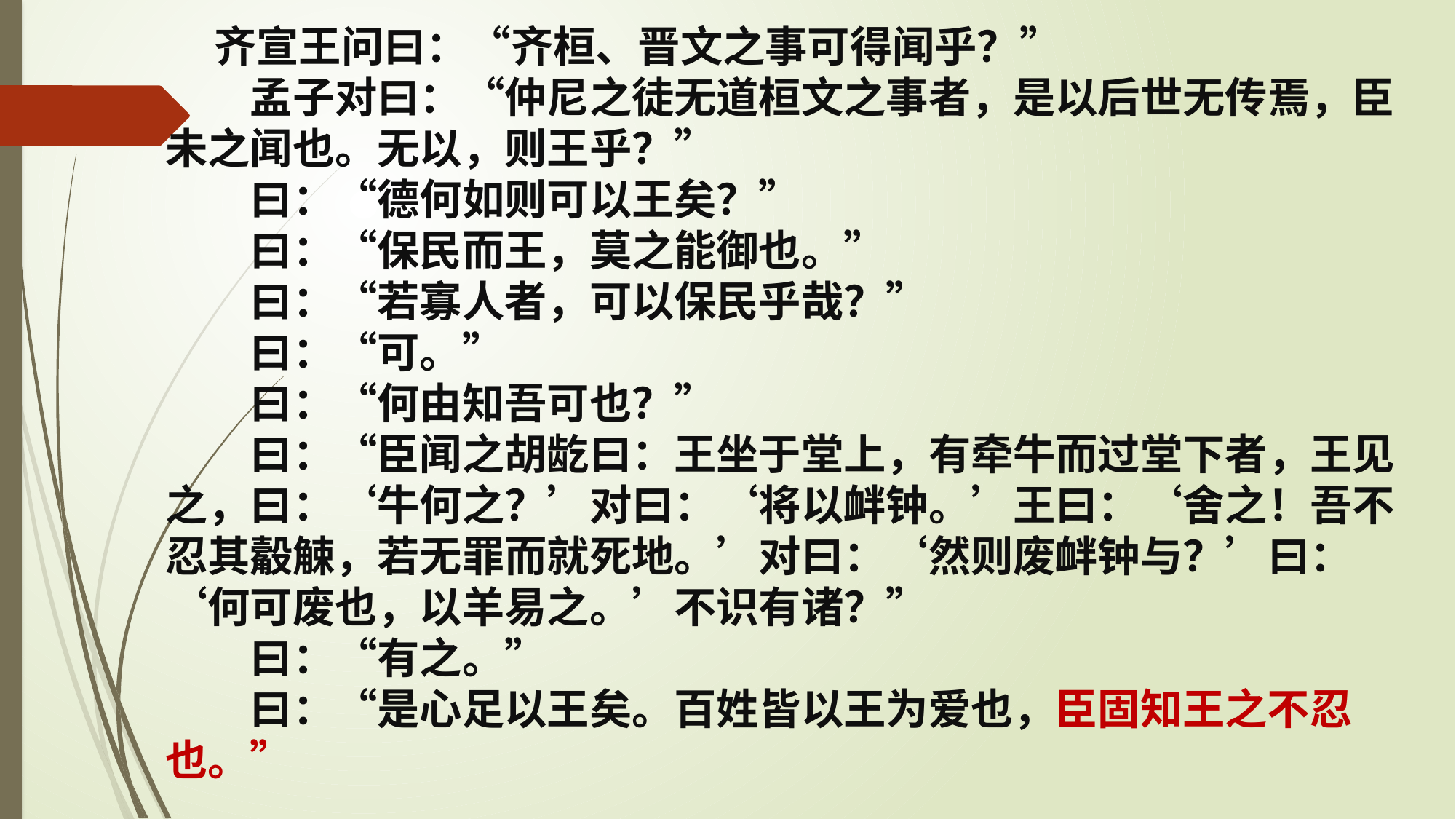

齐宣王问曰：“齐桓、晋文之事可得闻乎？”
　　孟子对曰：“仲尼之徒无道桓文之事者，是以后世无传焉，臣未之闻也。无以，则王乎？”
　　曰：“德何如则可以王矣？”
　　曰：“保民而王，莫之能御也。”
　　曰：“若寡人者，可以保民乎哉？”
　　曰：“可。”
　　曰：“何由知吾可也？”
　　曰：“臣闻之胡龁曰：王坐于堂上，有牵牛而过堂下者，王见之，曰：‘牛何之？’对曰：‘将以衅钟。’王曰：‘舍之！吾不忍其觳觫，若无罪而就死地。’对曰：‘然则废衅钟与？’曰：‘何可废也，以羊易之。’不识有诸？”
　　曰：“有之。”
　　曰：“是心足以王矣。百姓皆以王为爱也，臣固知王之不忍也。”